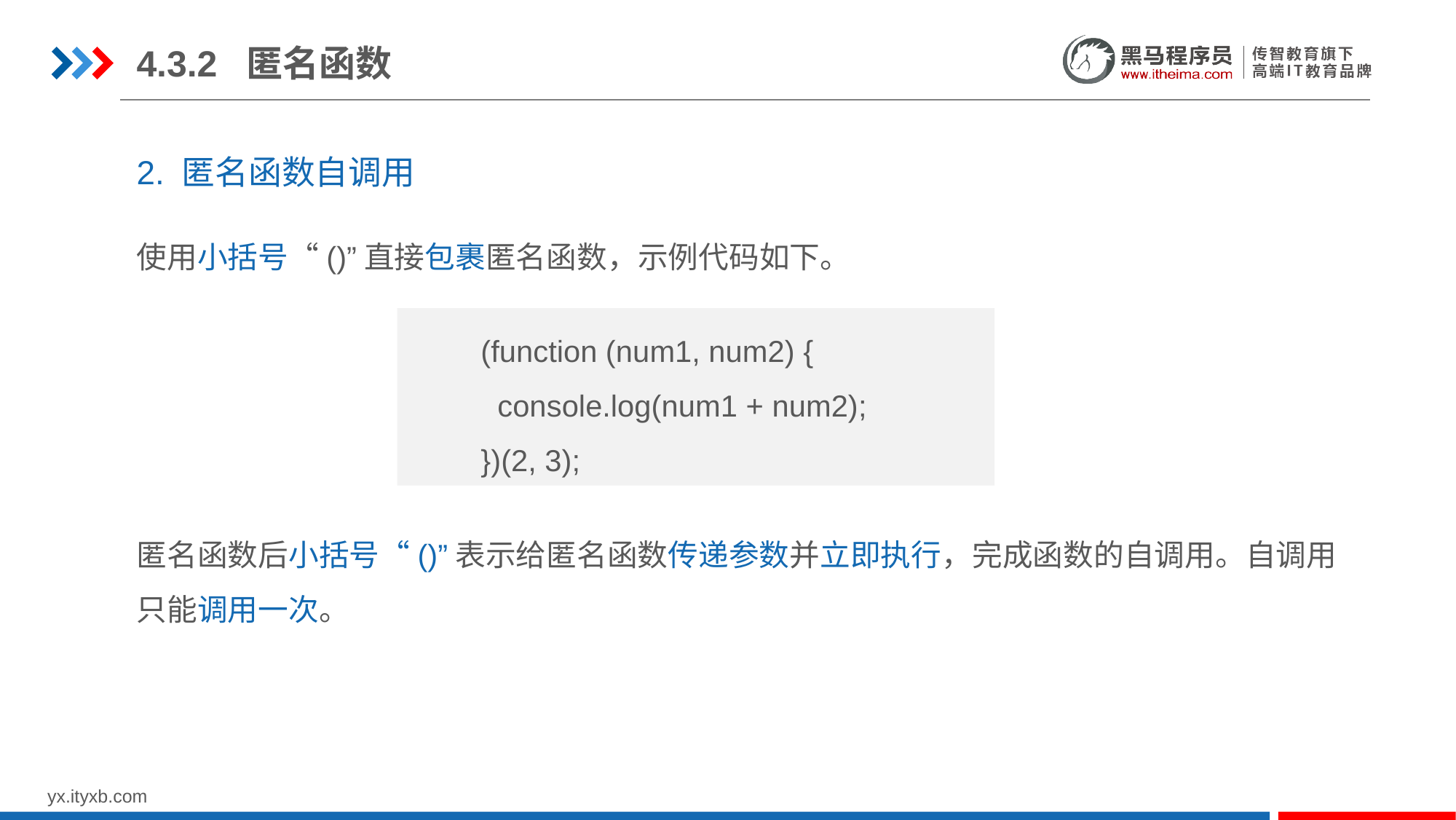

4.3.2  匿名函数
2. 匿名函数自调用

使用小括号“()”直接包裹匿名函数，示例代码如下。
(function (num1, num2) {
  console.log(num1 + num2);
})(2, 3);

匿名函数后小括号“()”表示给匿名函数传递参数并立即执行，完成函数的自调用。自调用只能调用一次。